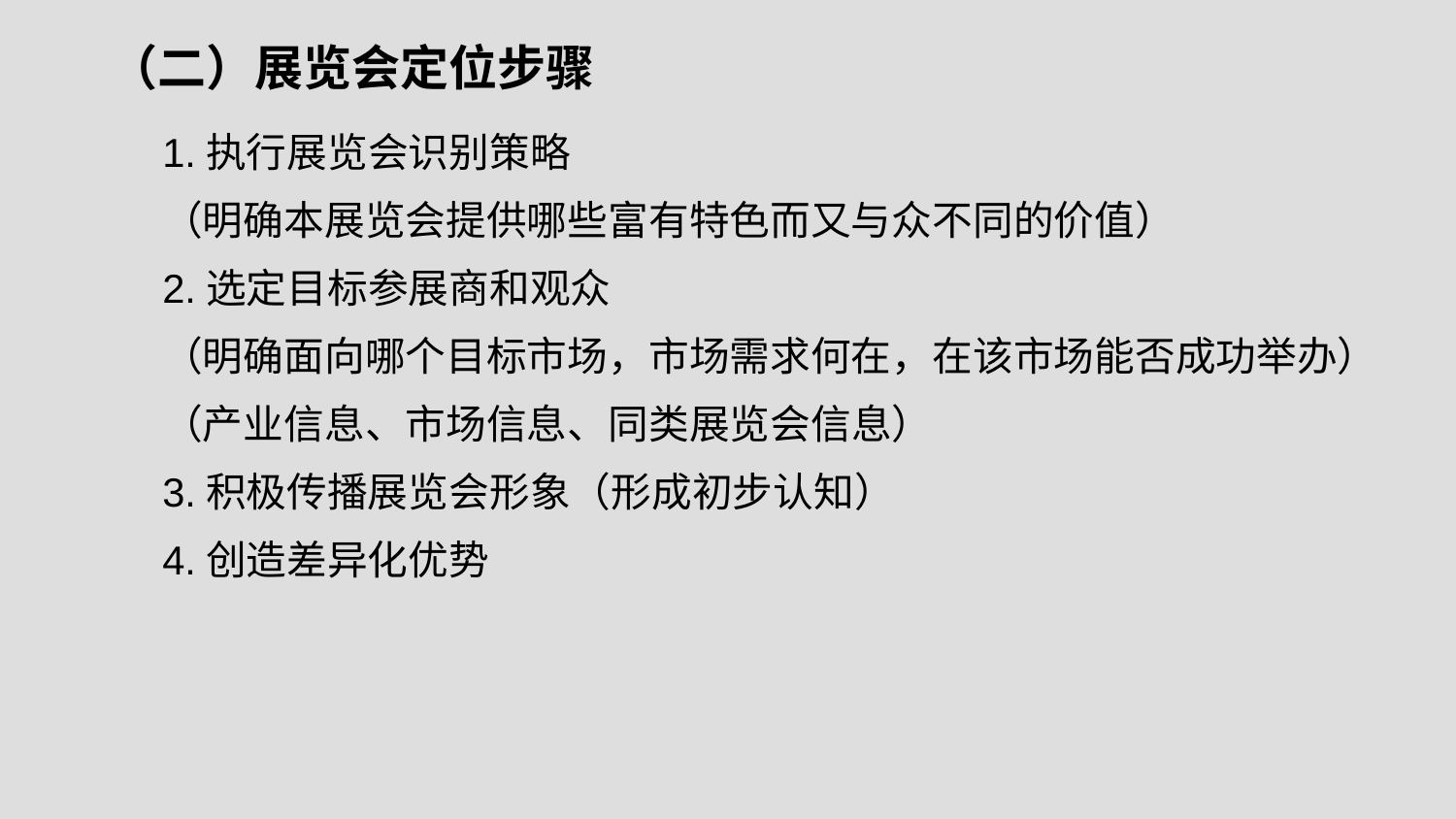

# （二）展览会定位步骤
1.执行展览会识别策略
（明确本展览会提供哪些富有特色而又与众不同的价值）
2.选定目标参展商和观众
（明确面向哪个目标市场，市场需求何在，在该市场能否成功举办）
（产业信息、市场信息、同类展览会信息）
3.积极传播展览会形象（形成初步认知）
4.创造差异化优势